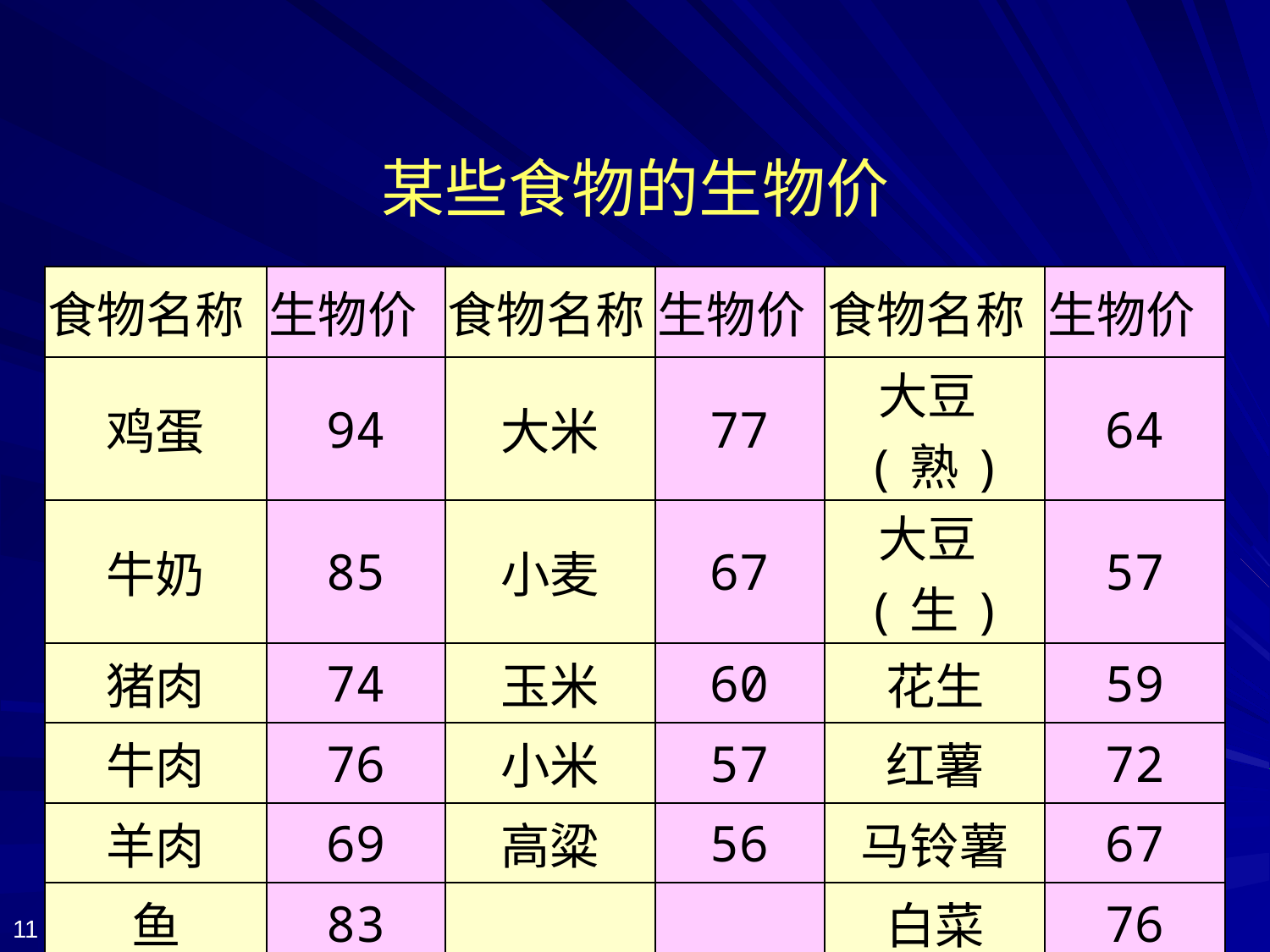

# 某些食物的生物价
| 食物名称 | 生物价 | 食物名称 | 生物价 | 食物名称 | 生物价 |
| --- | --- | --- | --- | --- | --- |
| 鸡蛋 | 94 | 大米 | 77 | 大豆(熟) | 64 |
| 牛奶 | 85 | 小麦 | 67 | 大豆(生) | 57 |
| 猪肉 | 74 | 玉米 | 60 | 花生 | 59 |
| 牛肉 | 76 | 小米 | 57 | 红薯 | 72 |
| 羊肉 | 69 | 高粱 | 56 | 马铃薯 | 67 |
| 鱼 | 83 |  |  | 白菜 | 76 |
11